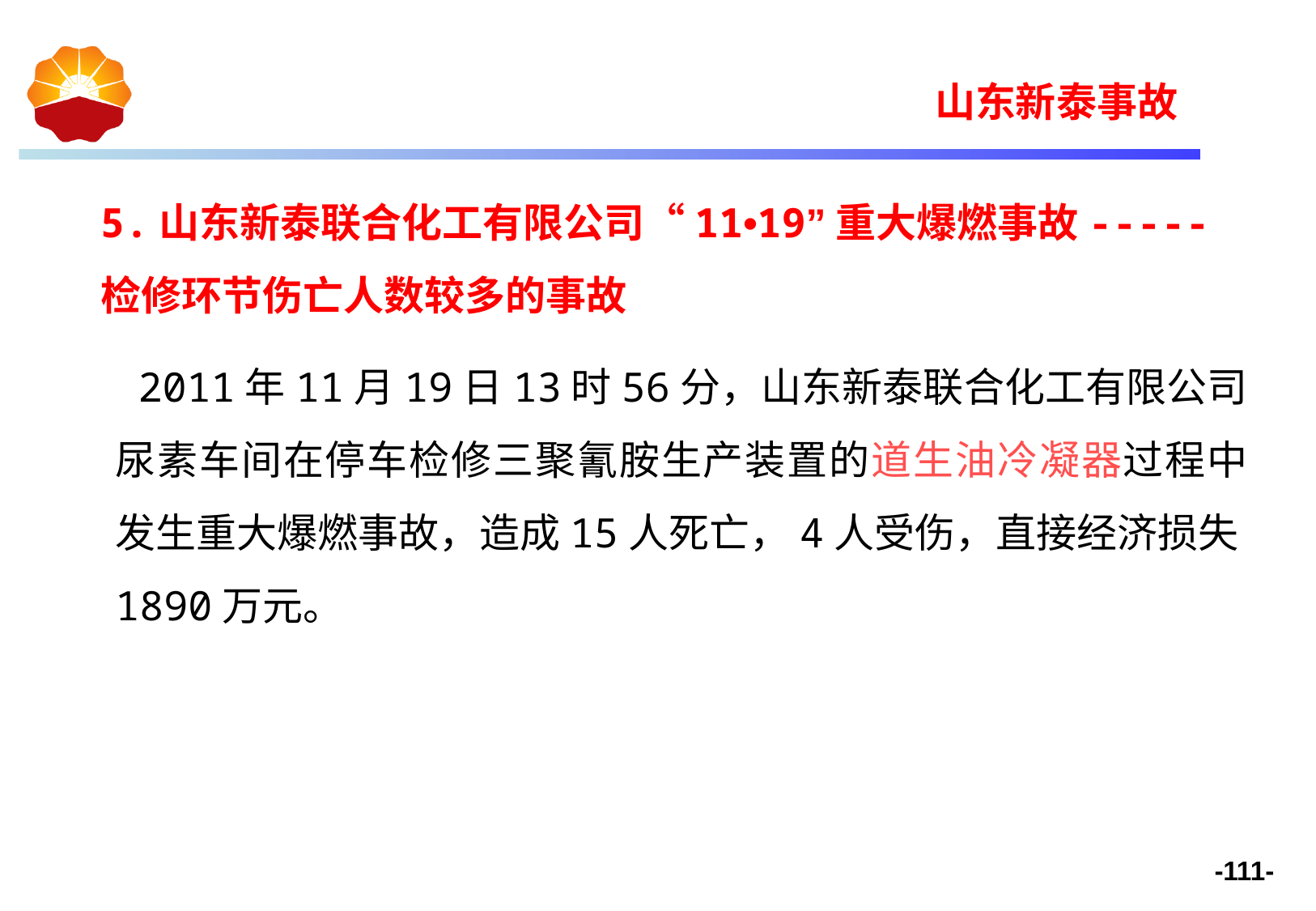

山东新泰事故
5.山东新泰联合化工有限公司“11•19”重大爆燃事故-----检修环节伤亡人数较多的事故
  2011年11月19日13时56分，山东新泰联合化工有限公司尿素车间在停车检修三聚氰胺生产装置的道生油冷凝器过程中发生重大爆燃事故，造成15人死亡，4人受伤，直接经济损失1890万元。